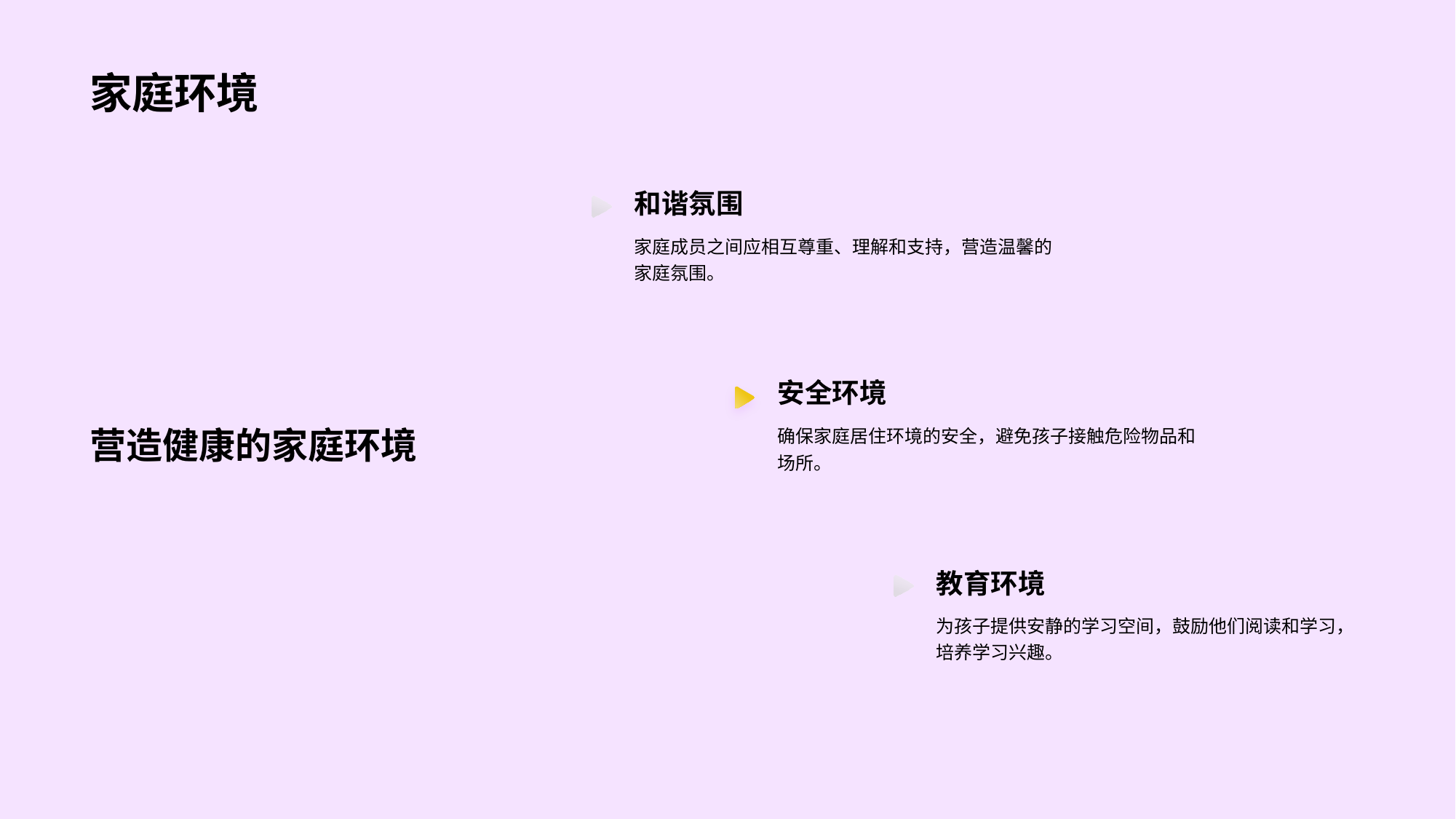

# 家庭环境
和谐氛围

家庭成员之间应相互尊重、理解和支持，营造温馨的家庭氛围。
营造健康的家庭环境
安全环境

确保家庭居住环境的安全，避免孩子接触危险物品和场所。
教育环境

为孩子提供安静的学习空间，鼓励他们阅读和学习，培养学习兴趣。